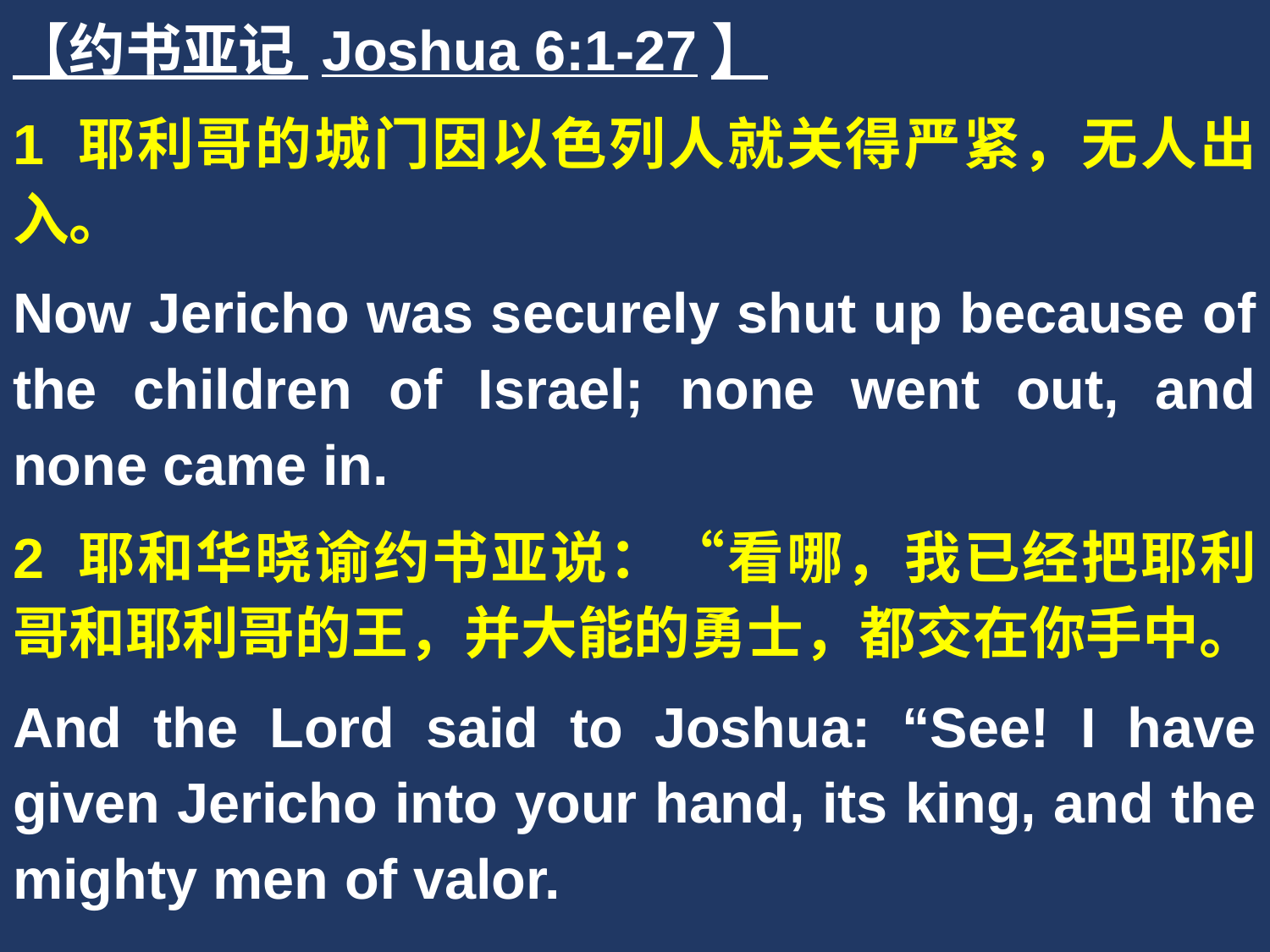

【约书亚记 Joshua 6:1-27】
1 耶利哥的城门因以色列人就关得严紧，无人出入。
Now Jericho was securely shut up because of the children of Israel; none went out, and none came in.
2 耶和华晓谕约书亚说：“看哪，我已经把耶利哥和耶利哥的王，并大能的勇士，都交在你手中。
And the Lord said to Joshua: “See! I have given Jericho into your hand, its king, and the mighty men of valor.